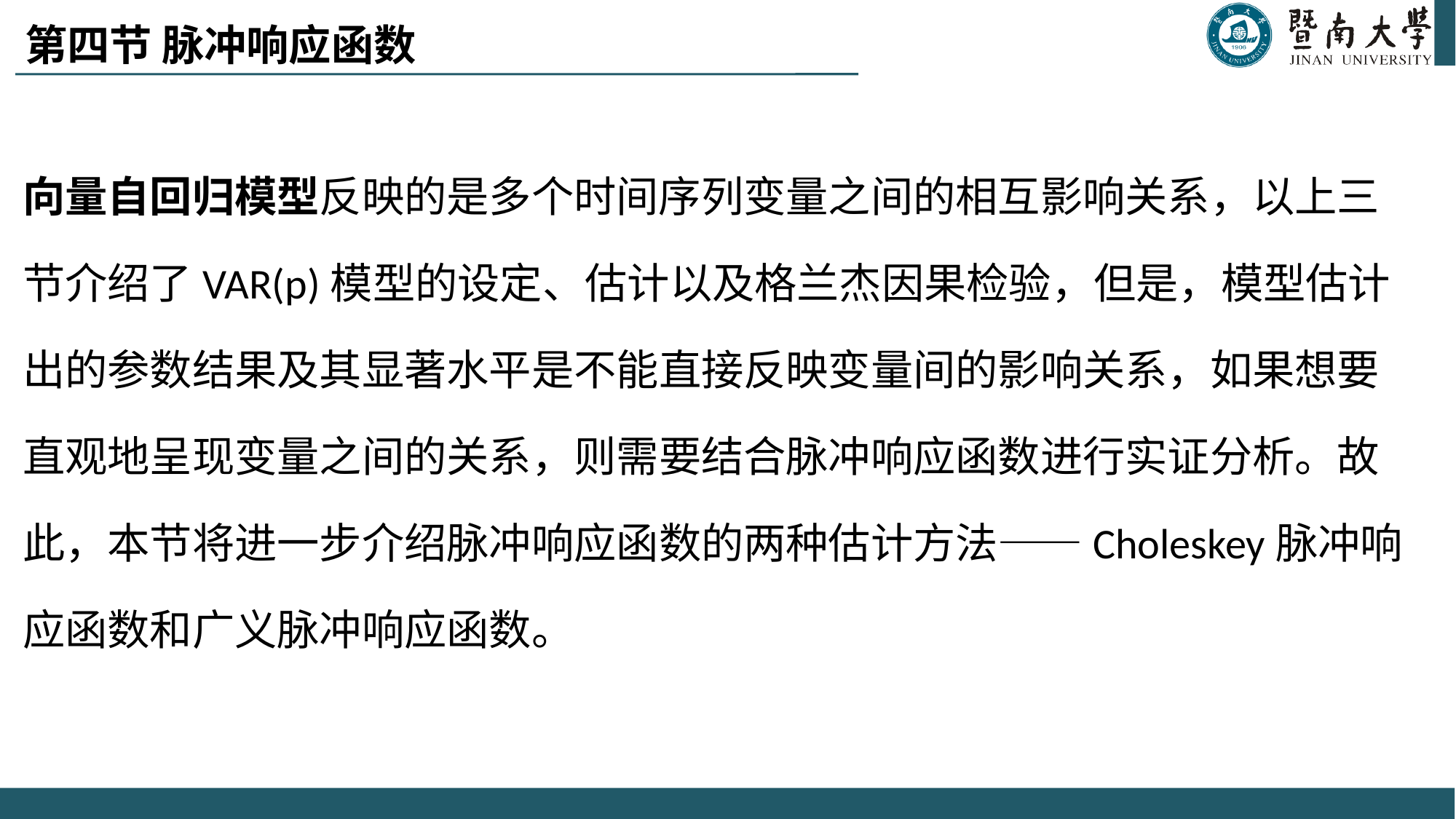

# 第四节 脉冲响应函数

向量自回归模型反映的是多个时间序列变量之间的相互影响关系，以上三节介绍了VAR(p)模型的设定、估计以及格兰杰因果检验，但是，模型估计出的参数结果及其显著水平是不能直接反映变量间的影响关系，如果想要直观地呈现变量之间的关系，则需要结合脉冲响应函数进行实证分析。故此，本节将进一步介绍脉冲响应函数的两种估计方法——Choleskey脉冲响应函数和广义脉冲响应函数。